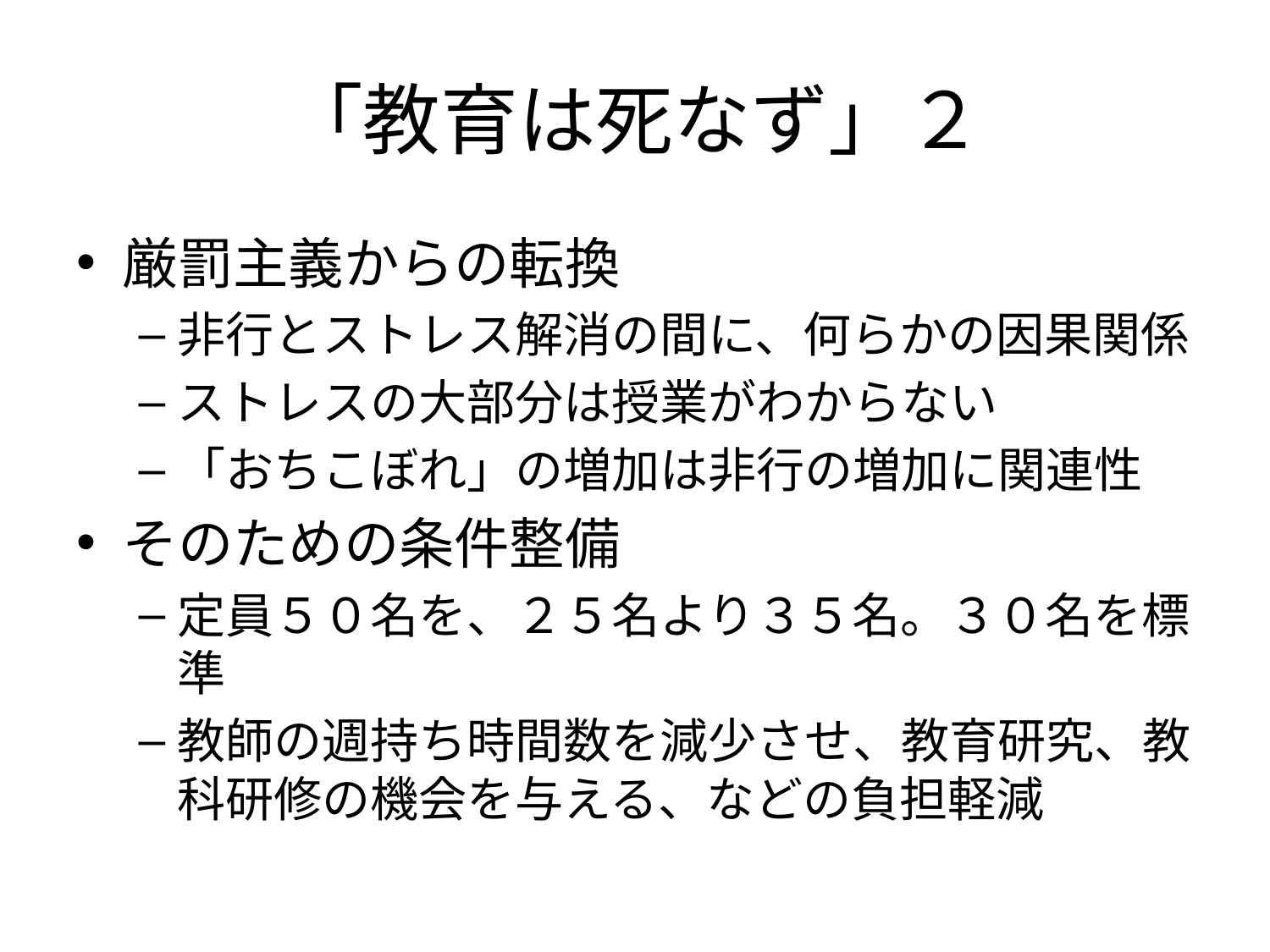

# 「教育は死なず」２
厳罰主義からの転換
非行とストレス解消の間に、何らかの因果関係
ストレスの大部分は授業がわからない
「おちこぼれ」の増加は非行の増加に関連性
そのための条件整備
定員５０名を、２５名より３５名。３０名を標準
教師の週持ち時間数を減少させ、教育研究、教科研修の機会を与える、などの負担軽減